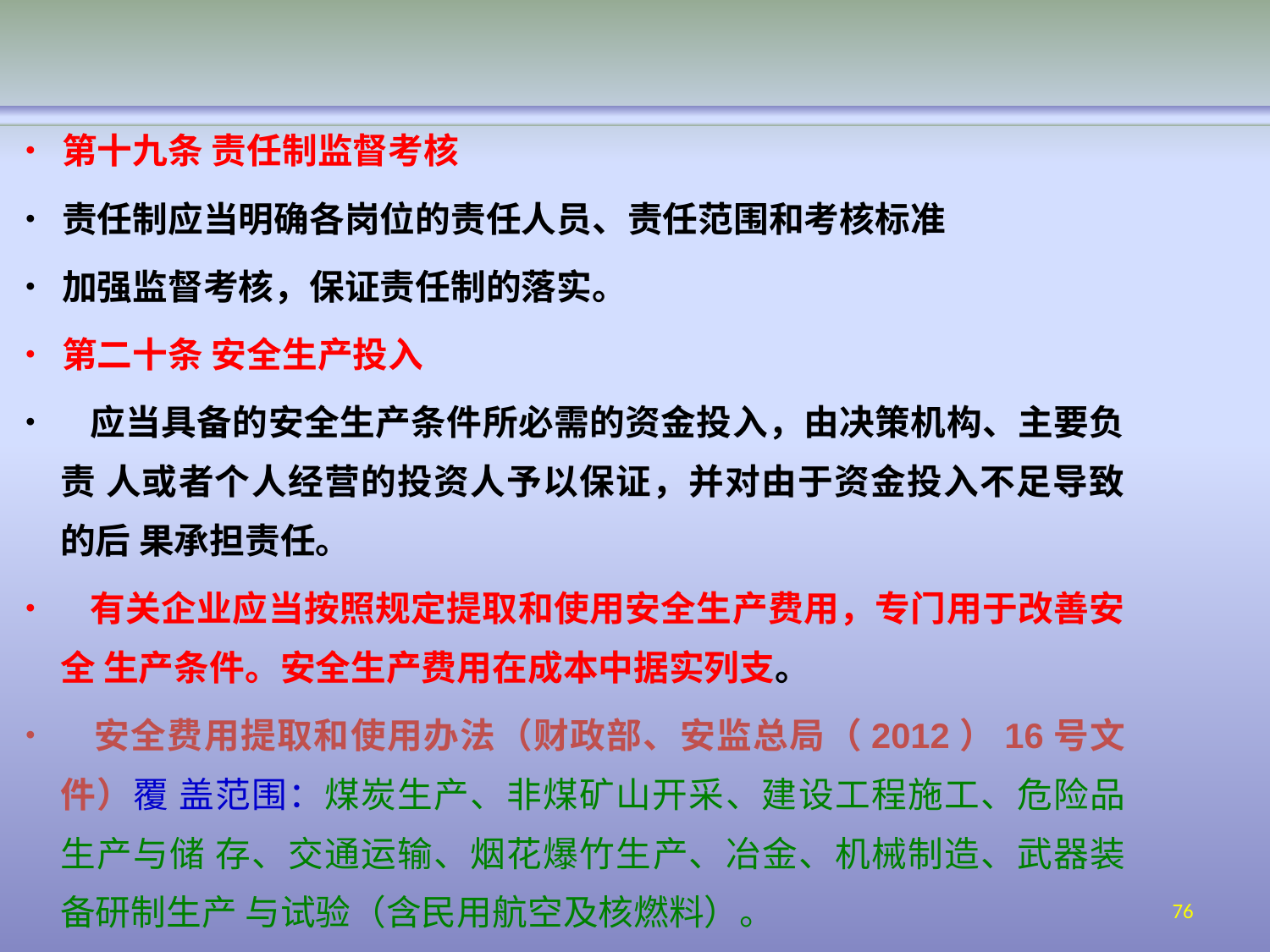

# •	第十九条 责任制监督考核
•	责任制应当明确各岗位的责任人员、责任范围和考核标准
•	加强监督考核，保证责任制的落实。
•	第二十条 安全生产投入
•    应当具备的安全生产条件所必需的资金投入，由决策机构、主要负责 人或者个人经营的投资人予以保证，并对由于资金投入不足导致的后 果承担责任。
•    有关企业应当按照规定提取和使用安全生产费用，专门用于改善安全 生产条件。安全生产费用在成本中据实列支。
•    安全费用提取和使用办法（财政部、安监总局（2012）16号文件）覆 盖范围：煤炭生产、非煤矿山开采、建设工程施工、危险品生产与储 存、交通运输、烟花爆竹生产、冶金、机械制造、武器装备研制生产 与试验（含民用航空及核燃料）。
76